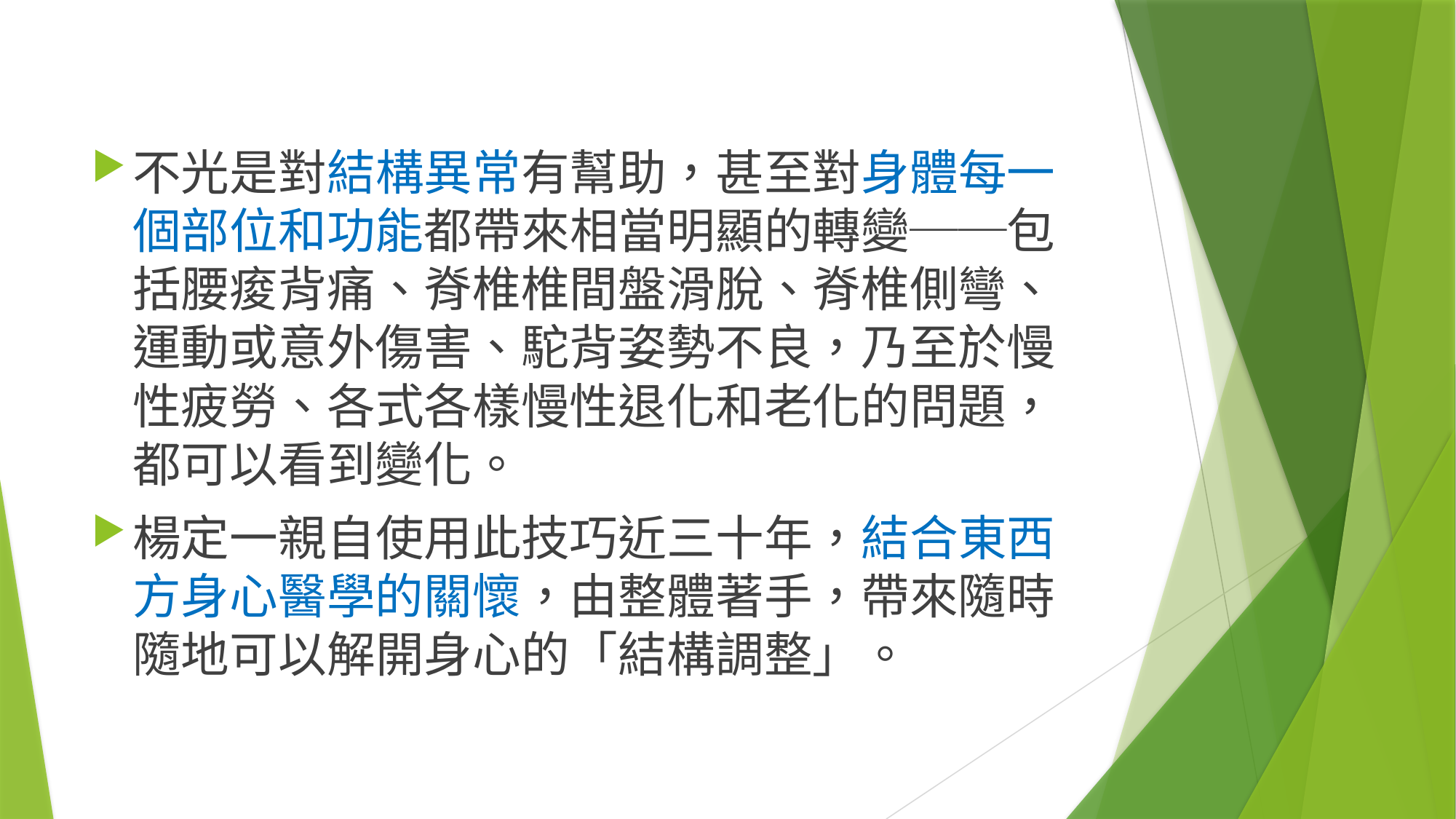

不光是對結構異常有幫助，甚至對身體每一個部位和功能都帶來相當明顯的轉變──包括腰痠背痛、脊椎椎間盤滑脫、脊椎側彎、運動或意外傷害、駝背姿勢不良，乃至於慢性疲勞、各式各樣慢性退化和老化的問題，都可以看到變化。
楊定一親自使用此技巧近三十年，結合東西方身心醫學的關懷，由整體著手，帶來隨時隨地可以解開身心的「結構調整」。